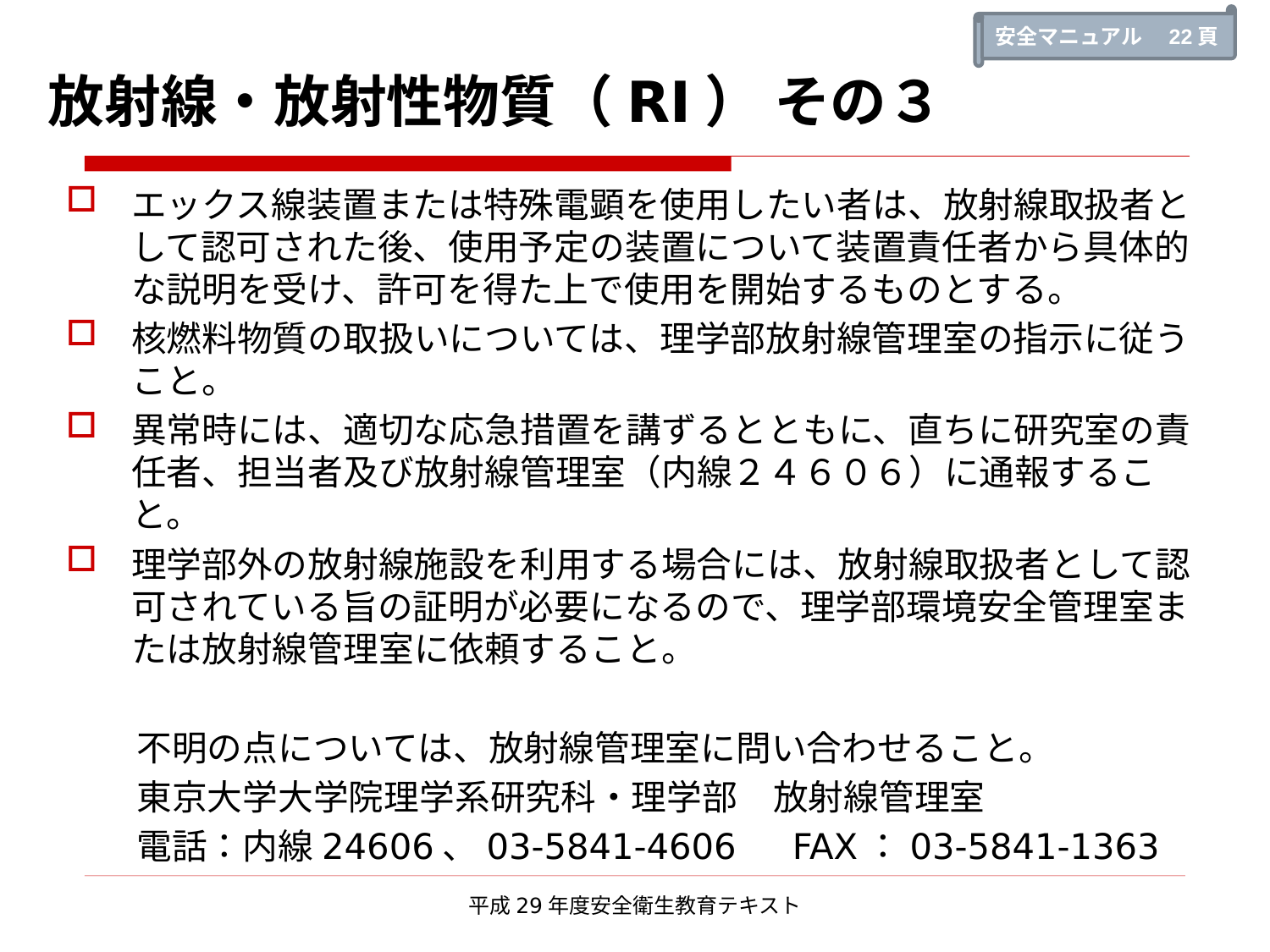

安全マニュアル　22頁
# 放射線・放射性物質（RI） その３
エックス線装置または特殊電顕を使用したい者は、放射線取扱者として認可された後、使用予定の装置について装置責任者から具体的な説明を受け、許可を得た上で使用を開始するものとする。
核燃料物質の取扱いについては、理学部放射線管理室の指示に従うこと。
異常時には、適切な応急措置を講ずるとともに、直ちに研究室の責任者、担当者及び放射線管理室（内線２４６０６）に通報すること。
理学部外の放射線施設を利用する場合には、放射線取扱者として認可されている旨の証明が必要になるので、理学部環境安全管理室または放射線管理室に依頼すること。

　　不明の点については、放射線管理室に問い合わせること。
　　東京大学大学院理学系研究科・理学部　放射線管理室
　　電話：内線24606、03-5841-4606     FAX：03-5841-1363
平成29年度安全衛生教育テキスト